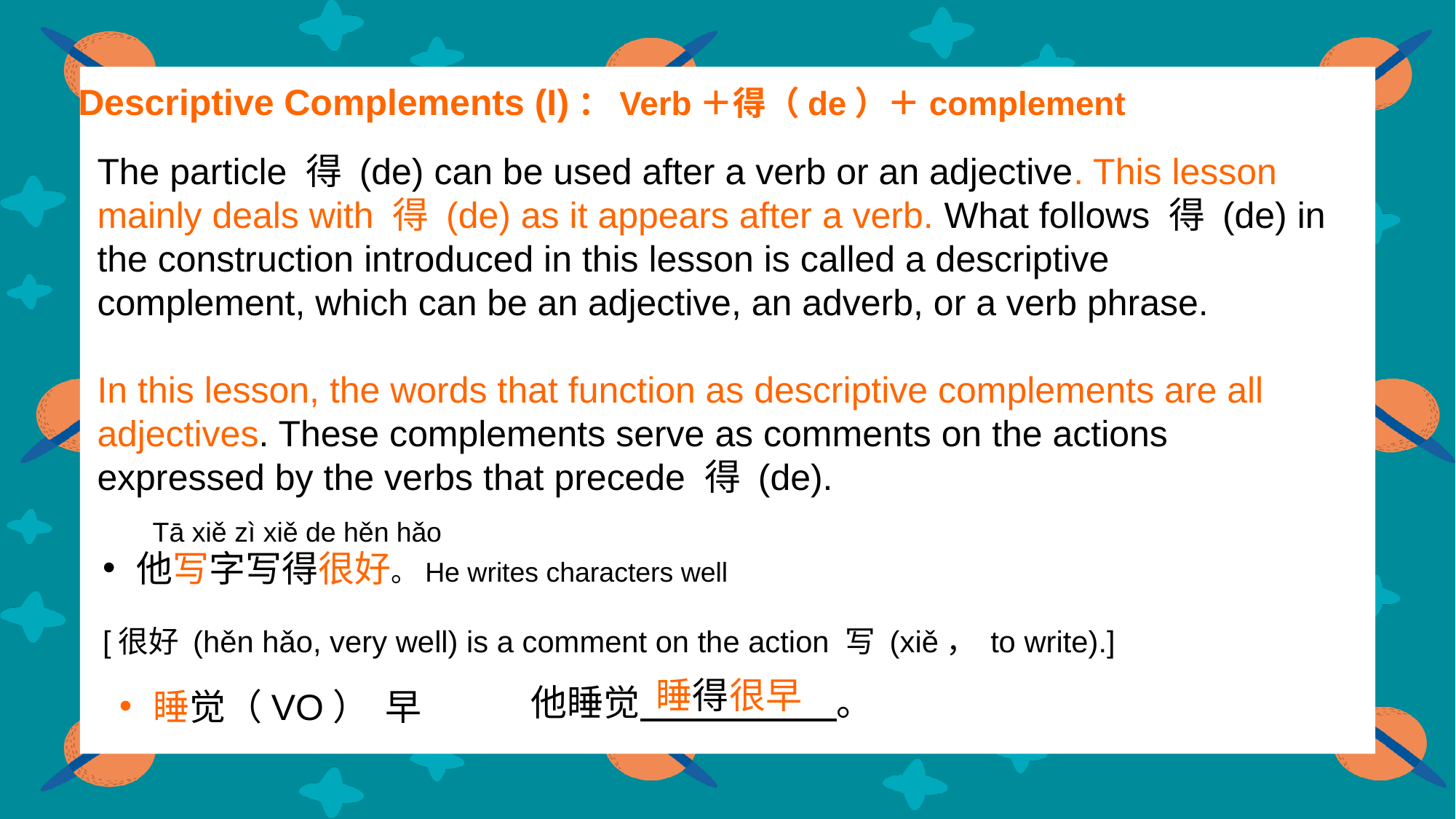

Descriptive Complements (I)：Verb＋得（de）＋complement
The particle 得 (de) can be used after a verb or an adjective. This lesson mainly deals with 得 (de) as it appears after a verb. What follows 得 (de) in the construction introduced in this lesson is called a descriptive complement, which can be an adjective, an adverb, or a verb phrase.

In this lesson, the words that function as descriptive complements are all adjectives. These complements serve as comments on the actions expressed by the verbs that precede 得 (de).

Tā xiě zì xiě de hěn hǎo
他写字写得很好。He writes characters well

[很好 (hěn hǎo, very well) is a comment on the action 写 (xiě， to write).]

睡得很早
他睡觉                        。
睡觉（VO）  早